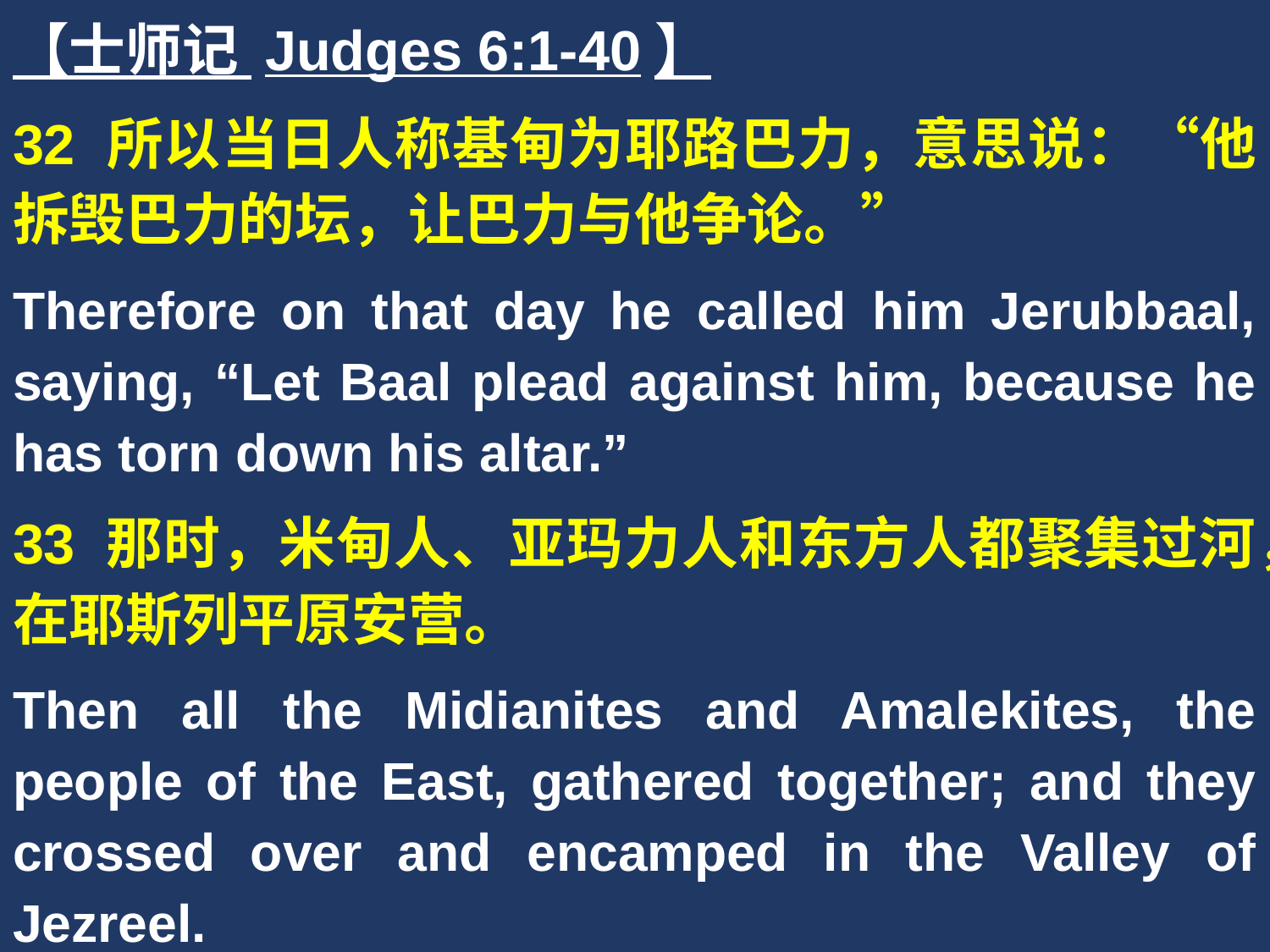

【士师记 Judges 6:1-40】
32 所以当日人称基甸为耶路巴力，意思说：“他拆毁巴力的坛，让巴力与他争论。”
Therefore on that day he called him Jerubbaal, saying, “Let Baal plead against him, because he has torn down his altar.”
33 那时，米甸人、亚玛力人和东方人都聚集过河，在耶斯列平原安营。
Then all the Midianites and Amalekites, the people of the East, gathered together; and they crossed over and encamped in the Valley of Jezreel.